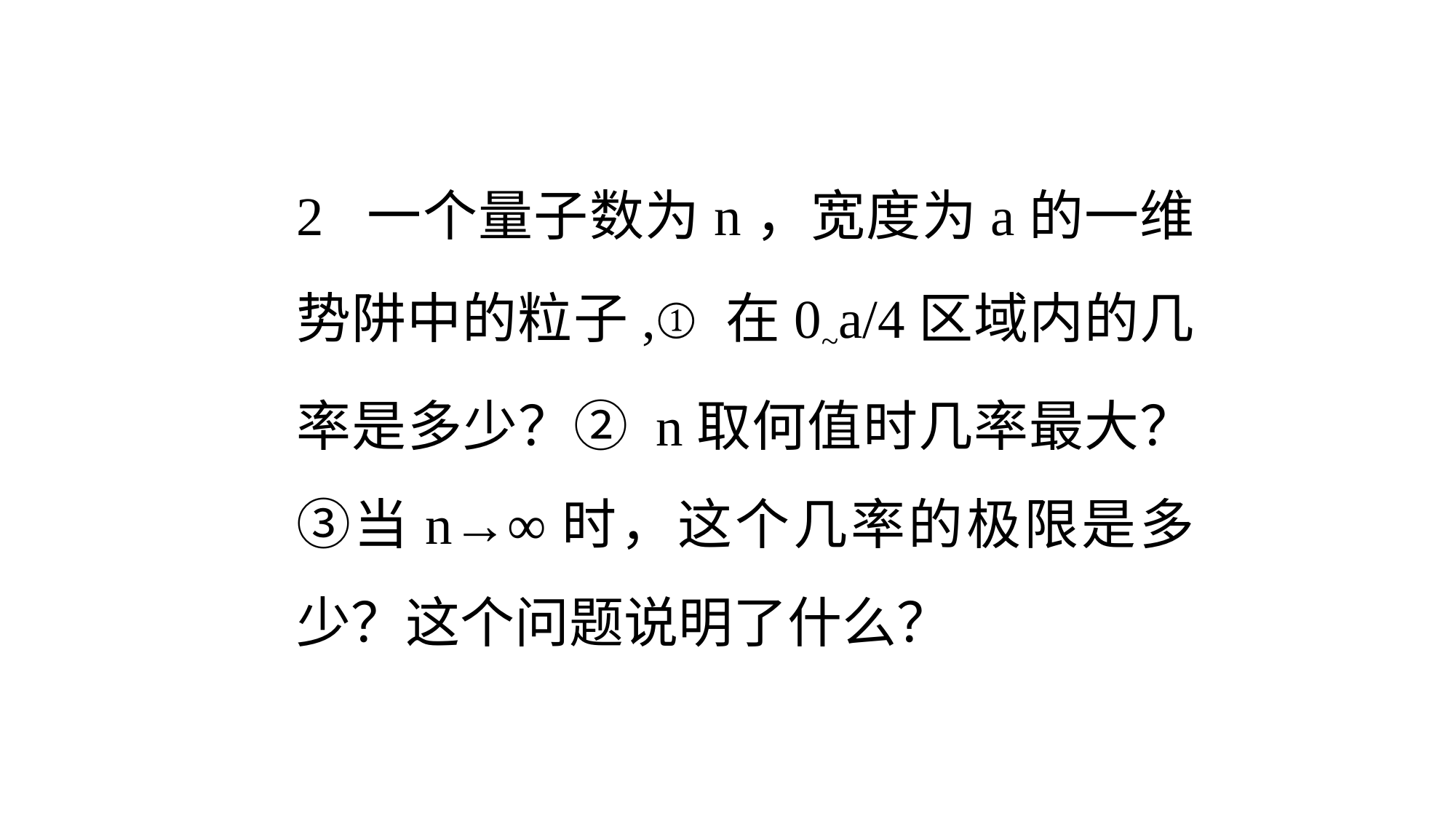

2  一个量子数为n，宽度为a的一维势阱中的粒子,① 在0~a/4区域内的几率是多少？② n取何值时几率最大？③当n→∞时，这个几率的极限是多少？这个问题说明了什么？